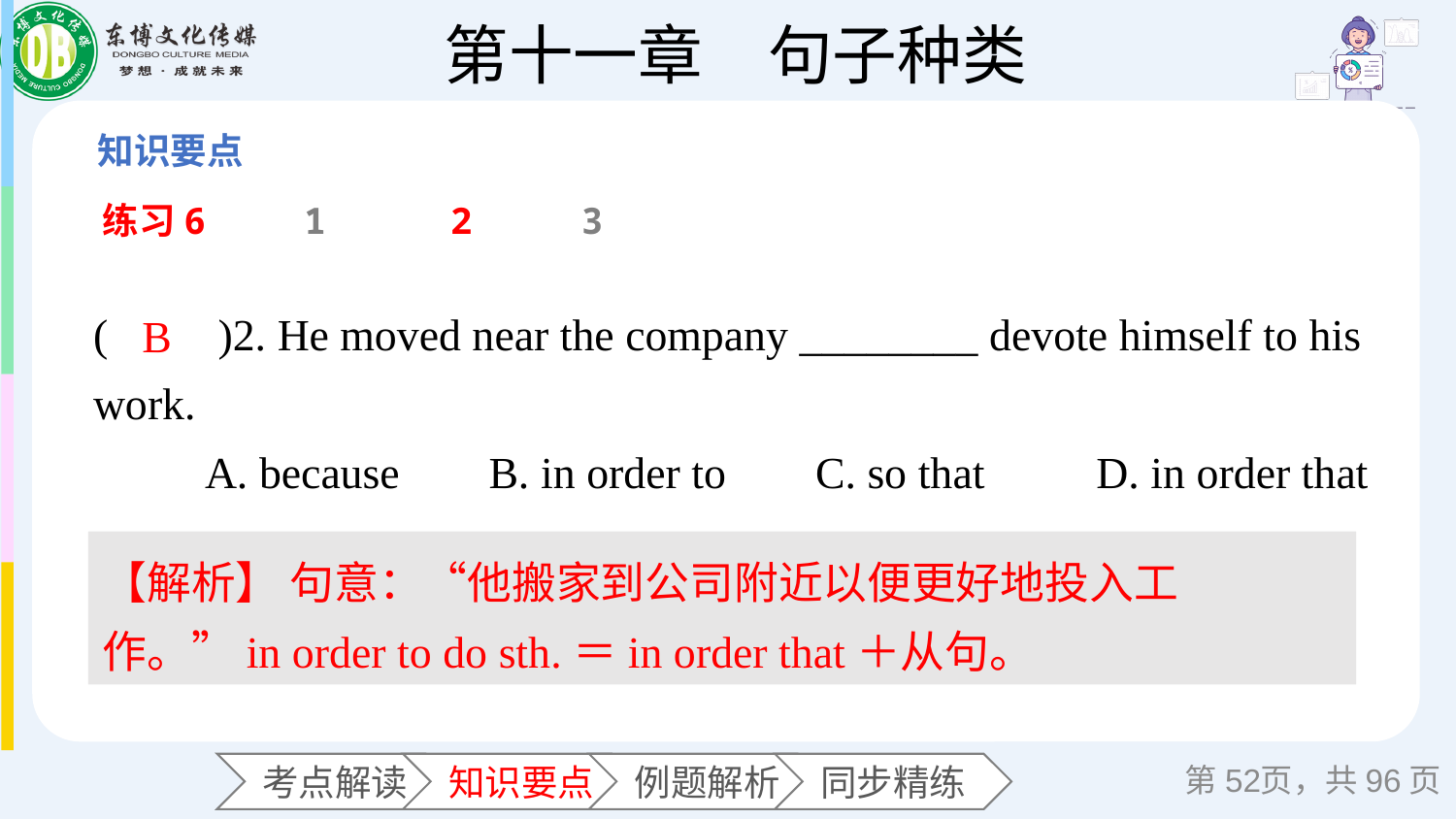

练习6
1
2
3
(　　)2. He moved near the company ________ devote himself to his work.
          A. because        B. in order to        C. so that          D. in order that
B
【解析】 句意：“他搬家到公司附近以便更好地投入工作。”in order to do sth.＝in order that＋从句。
第52页，共96页